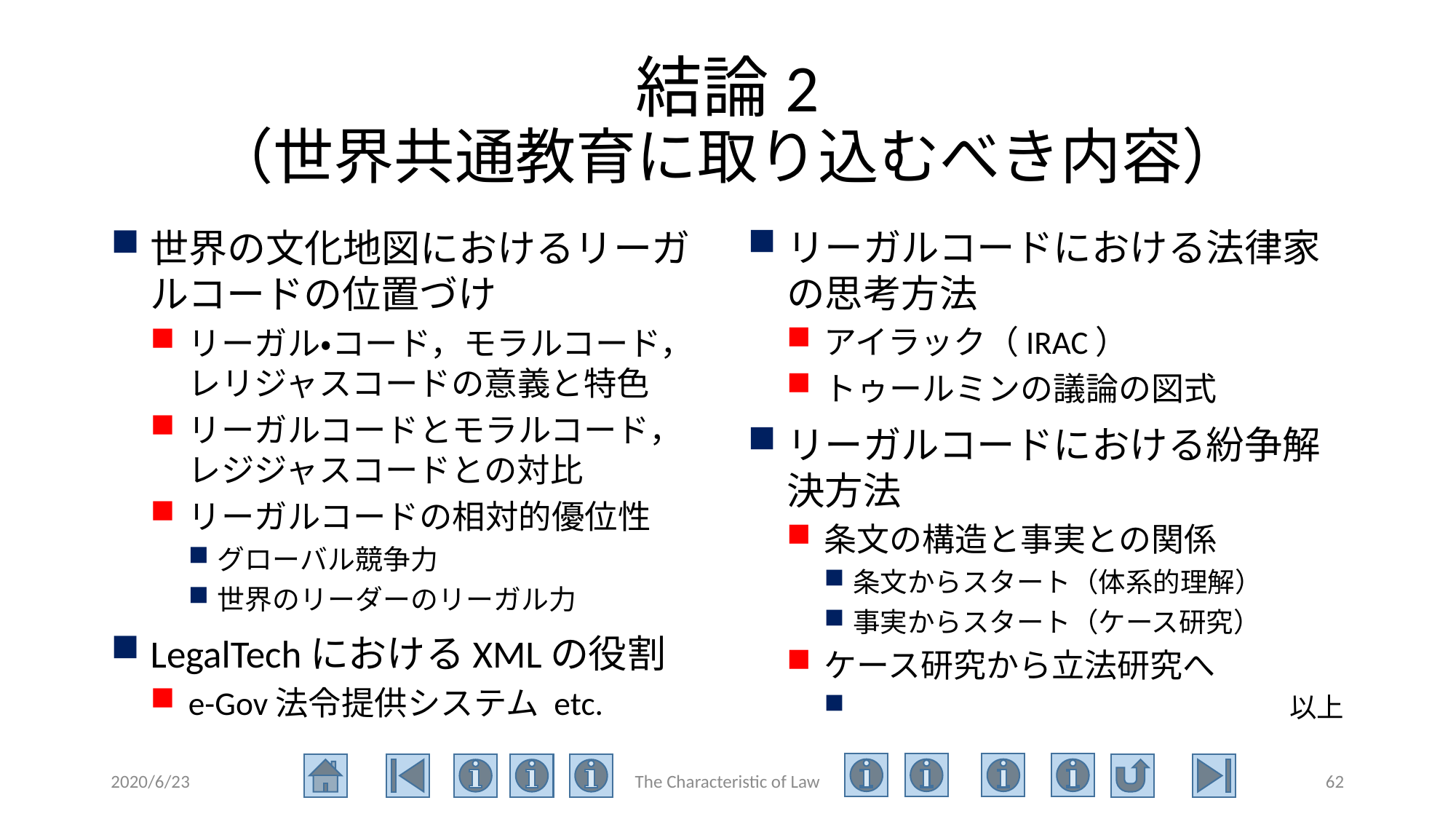

# 結論2 （世界共通教育に取り込むべき内容）
世界の文化地図におけるリーガルコードの位置づけ
リーガル・コード，モラルコード，レリジャスコードの意義と特色
リーガルコードとモラルコード，レジジャスコードとの対比
リーガルコードの相対的優位性
グローバル競争力
世界のリーダーのリーガル力
LegalTechにおけるXMLの役割
e-Gov法令提供システム etc.
リーガルコードにおける法律家の思考方法
アイラック（IRAC）
トゥールミンの議論の図式
リーガルコードにおける紛争解決方法
条文の構造と事実との関係
条文からスタート（体系的理解）
事実からスタート（ケース研究）
ケース研究から立法研究へ
　　　　　　　　　　　　　　　　以上
2020/6/23
The Characteristic of Law
62